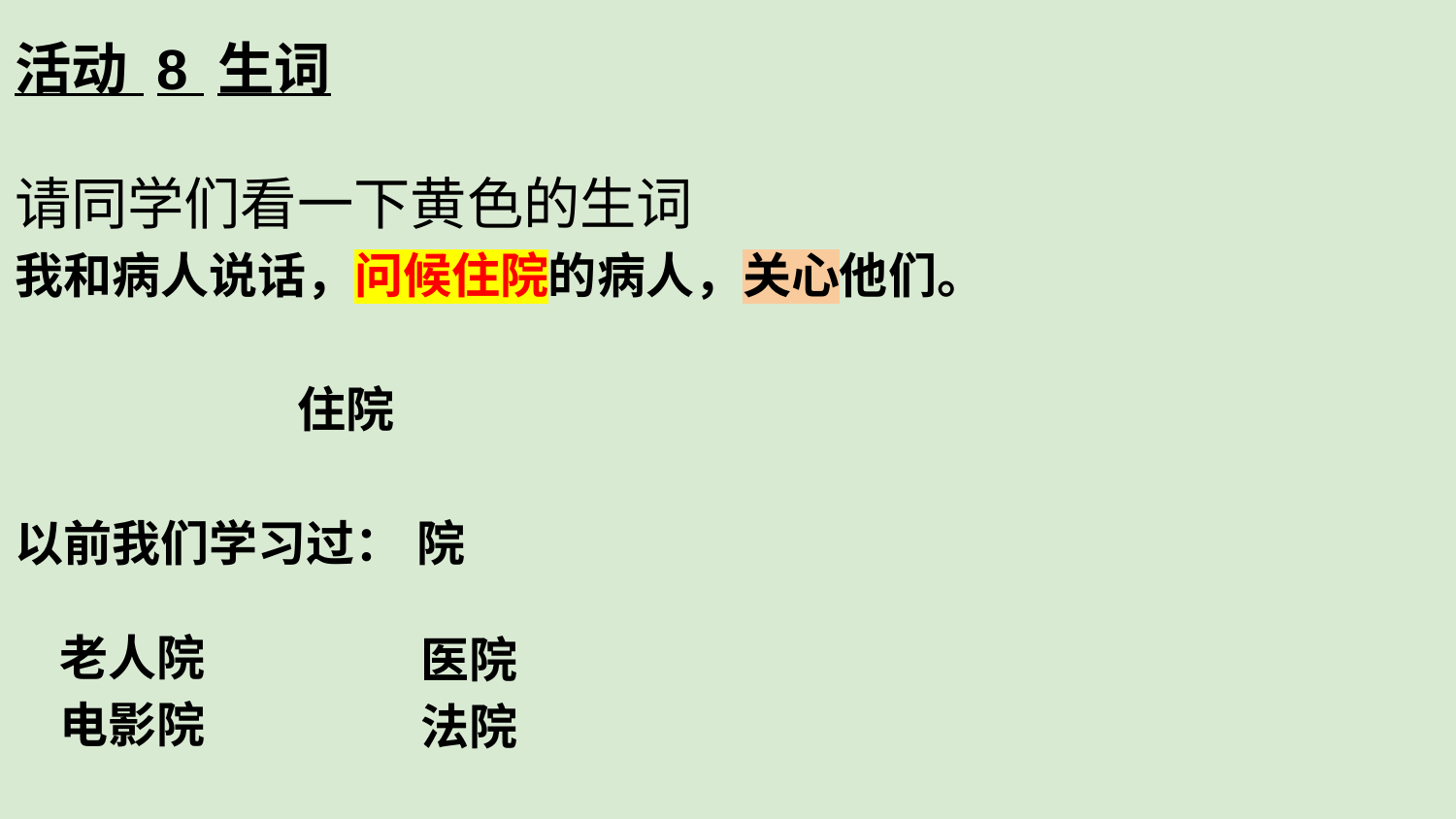

活动 8 生词

请同学们看一下黄色的生词
我和病人说话，问候住院的病人，关心他们。

                    住院

以前我们学习过： 院
老人院
电影院
医院
法院